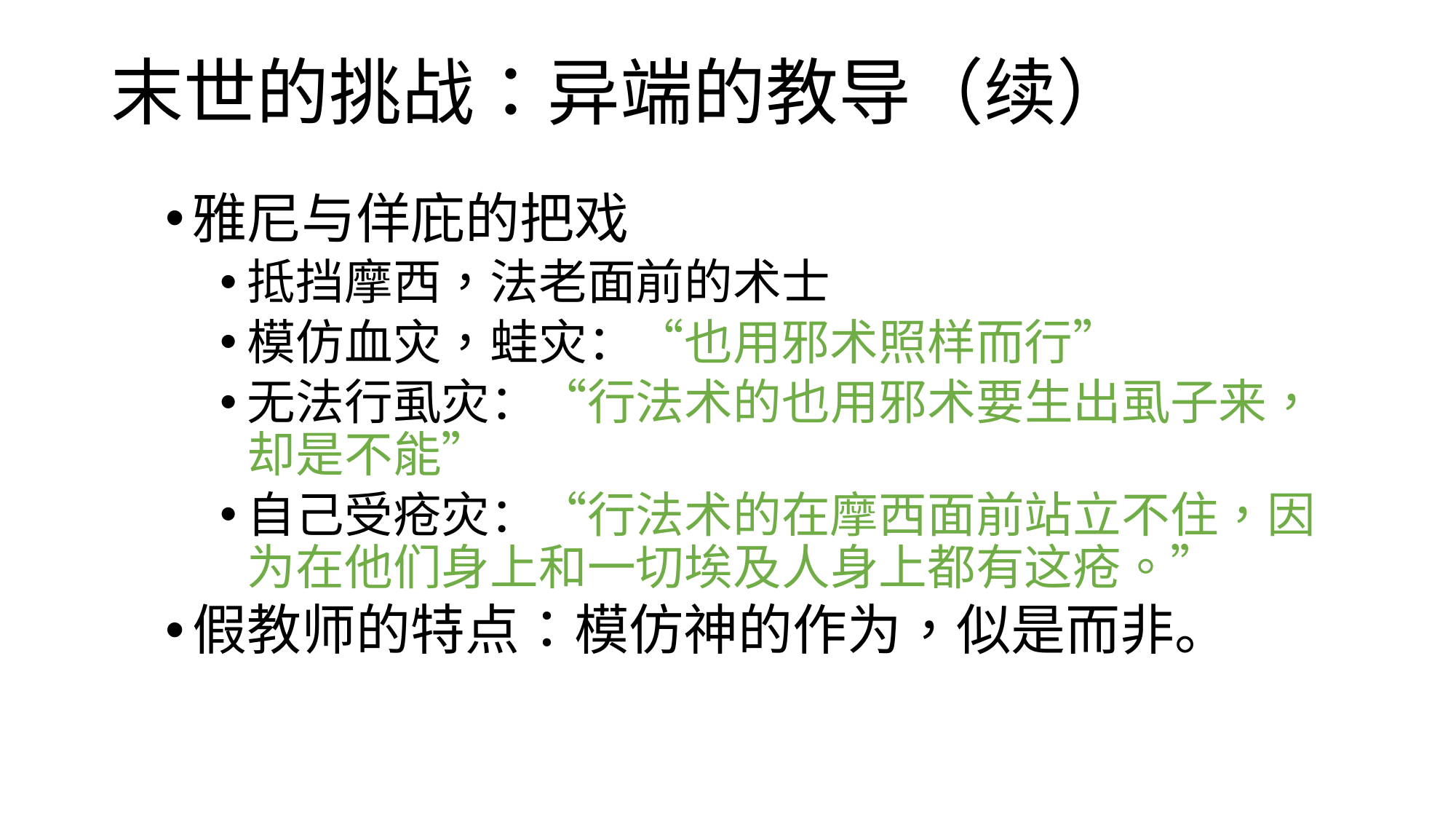

# 末世的挑战：异端的教导（续）
雅尼与佯庇的把戏
抵挡摩西，法老面前的术士
模仿血灾，蛙灾：“也用邪术照样而行”
无法行虱灾：“行法术的也用邪术要生出虱子来，却是不能”
自己受疮灾：“行法术的在摩西面前站立不住，因为在他们身上和一切埃及人身上都有这疮。”
假教师的特点：模仿神的作为，似是而非。